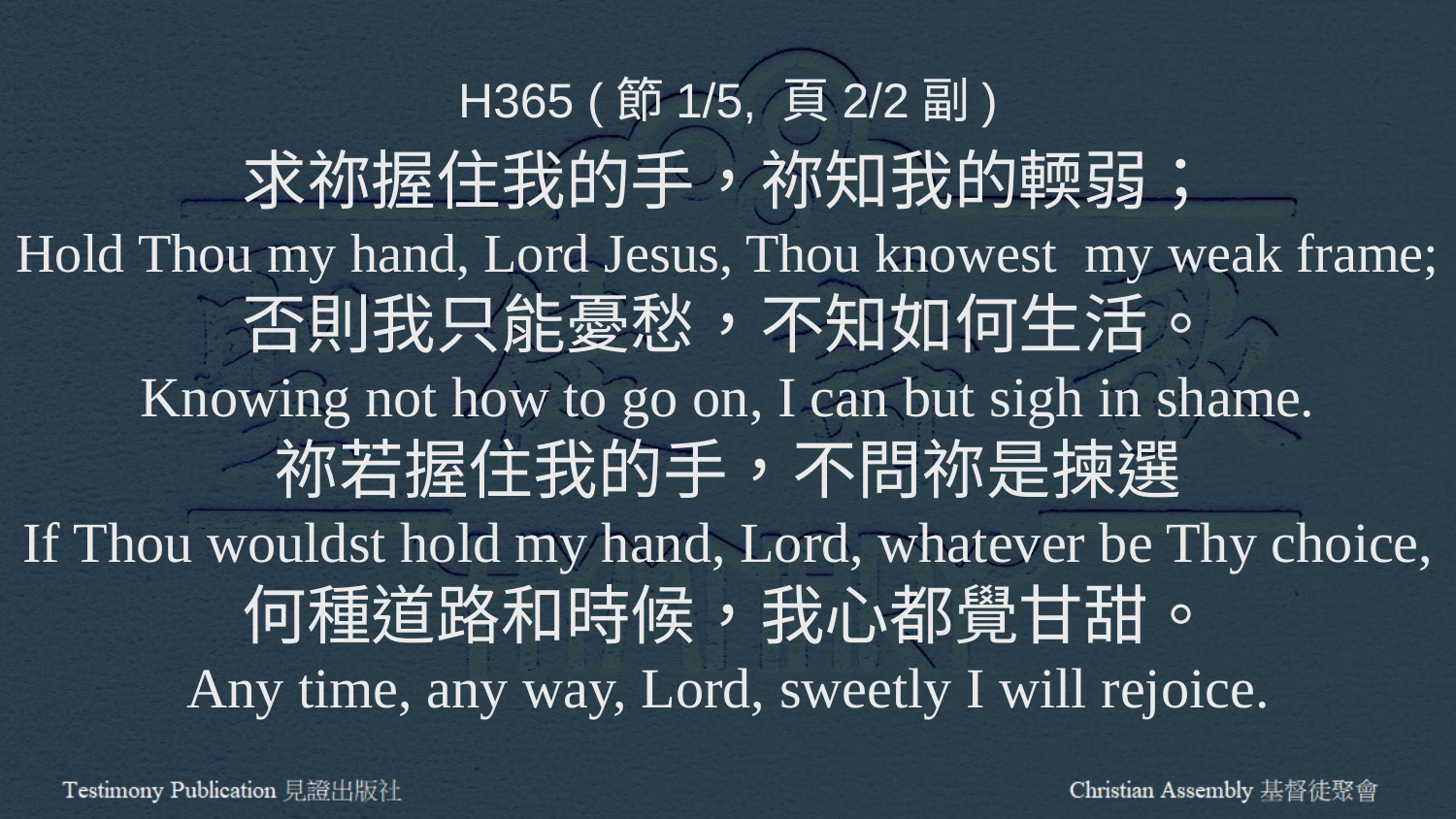

H365 (節1/5, 頁2/2副)
求祢握住我的手，祢知我的輭弱；
Hold Thou my hand, Lord Jesus, Thou knowest  my weak frame;
否則我只能憂愁，不知如何生活。
Knowing not how to go on, I can but sigh in shame.
祢若握住我的手，不問祢是揀選
If Thou wouldst hold my hand, Lord, whatever be Thy choice,
何種道路和時候，我心都覺甘甜。
Any time, any way, Lord, sweetly I will rejoice.